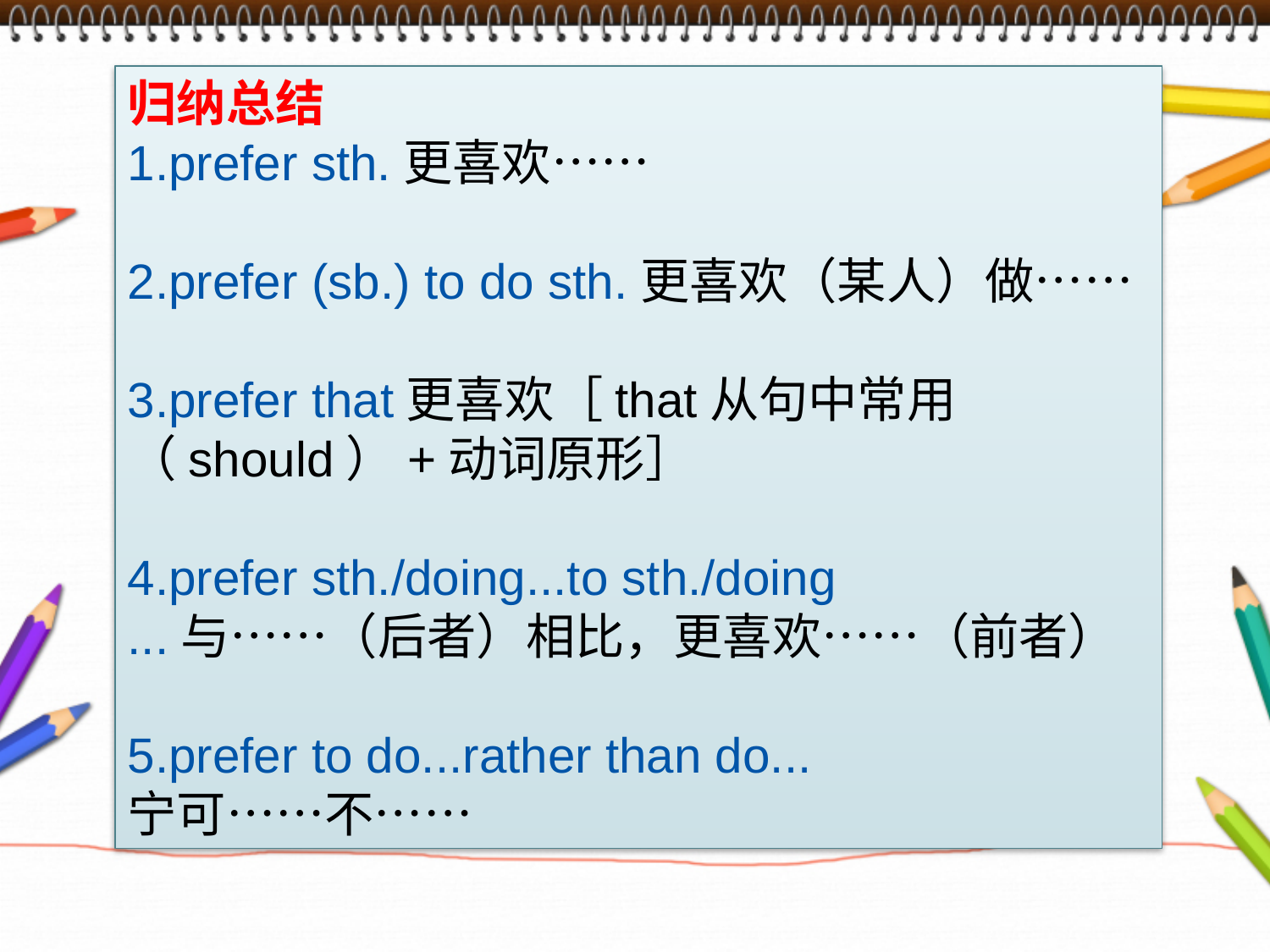

归纳总结
1.prefer sth.更喜欢……

2.prefer (sb.) to do sth.更喜欢（某人）做……

3.prefer that更喜欢［that从句中常用（should）+动词原形］

4.prefer sth./doing...to sth./doing
...与……（后者）相比，更喜欢……（前者）

5.prefer to do...rather than do...
宁可……不……